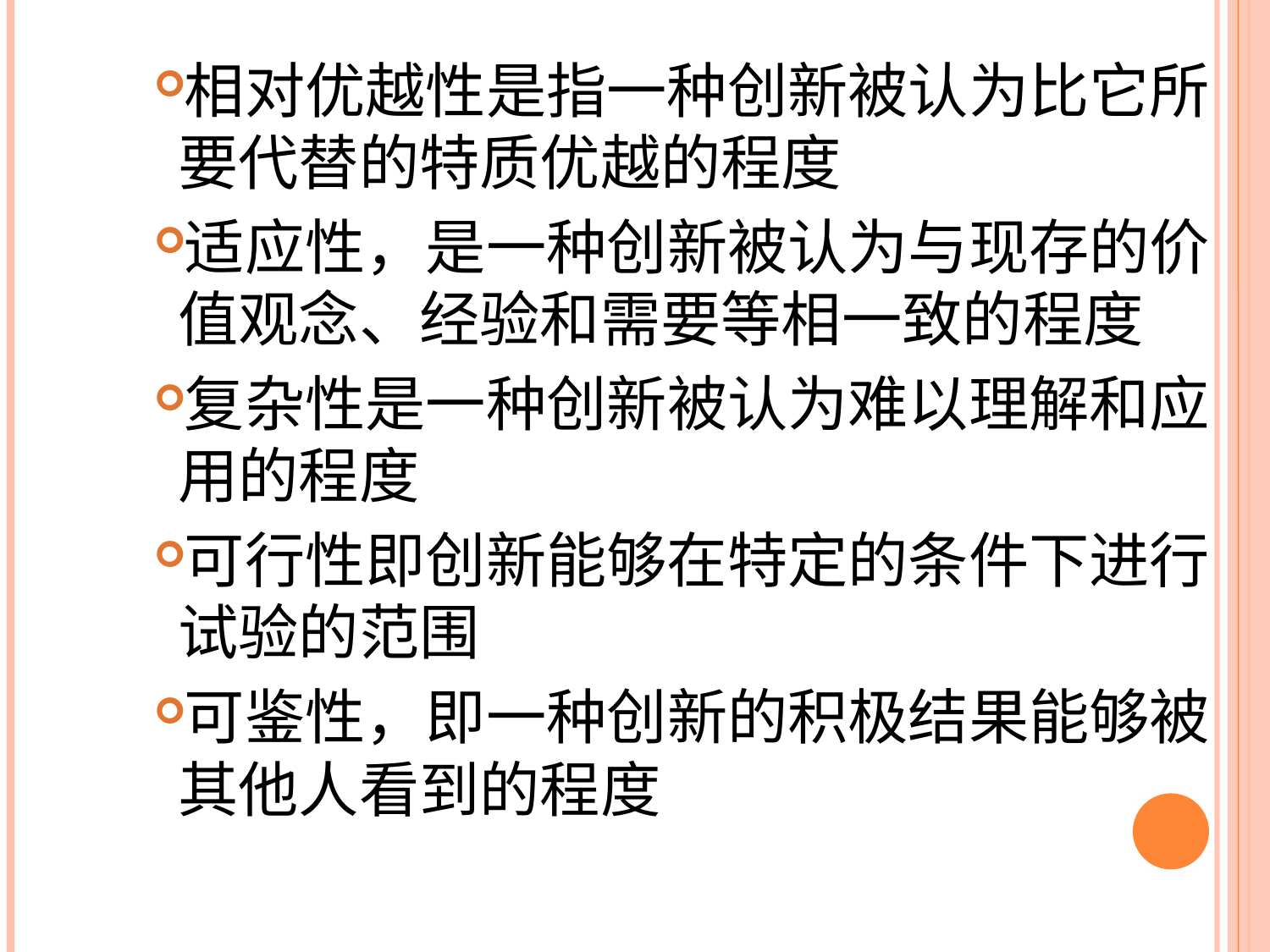

相对优越性是指一种创新被认为比它所要代替的特质优越的程度
适应性，是一种创新被认为与现存的价值观念、经验和需要等相一致的程度
复杂性是一种创新被认为难以理解和应用的程度
可行性即创新能够在特定的条件下进行试验的范围
可鉴性，即一种创新的积极结果能够被其他人看到的程度